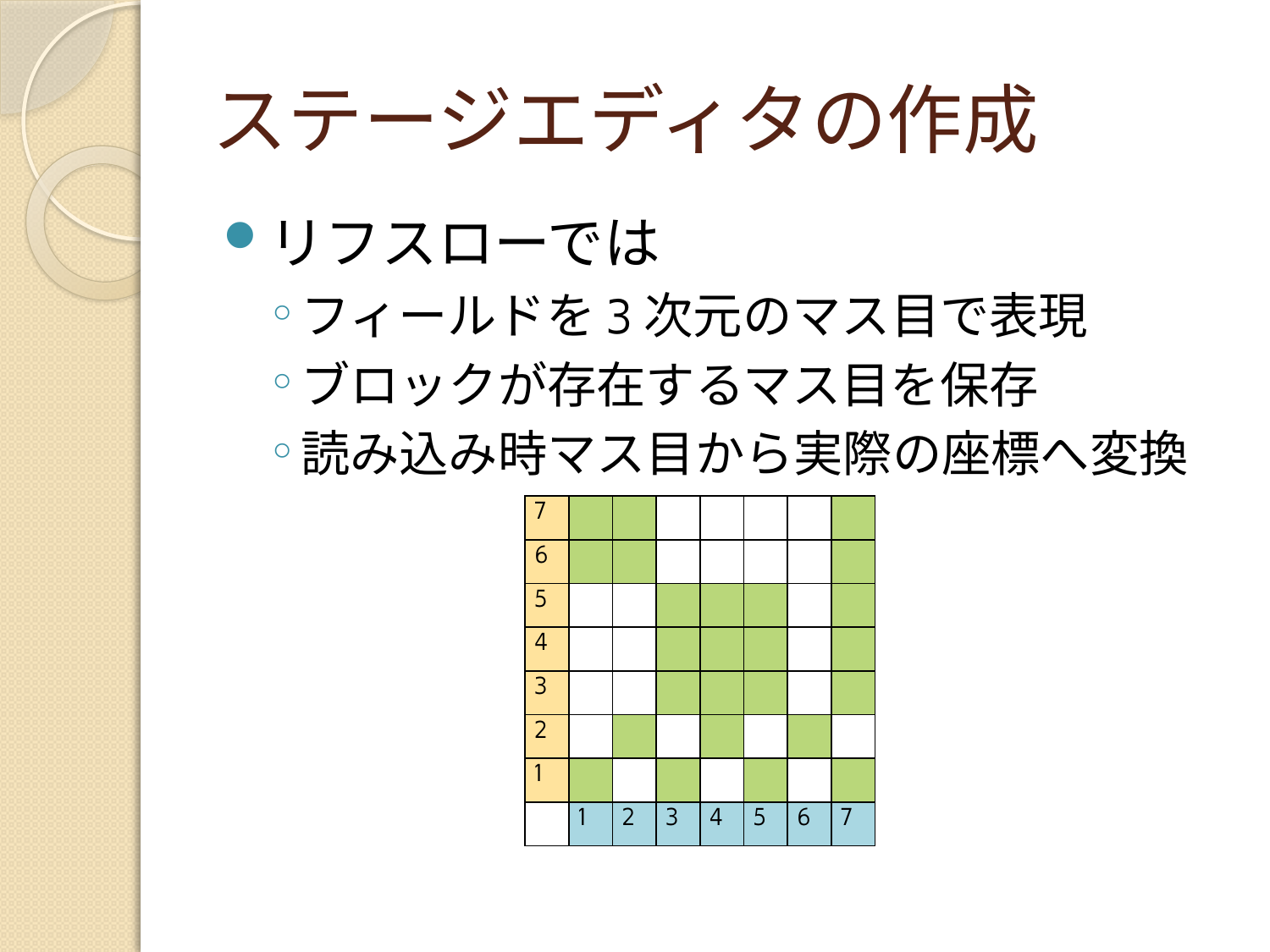

# ステージエディタの作成
リフスローでは
フィールドを3次元のマス目で表現
ブロックが存在するマス目を保存
読み込み時マス目から実際の座標へ変換
| 7 |  |  |  |  |  |  |  |
| --- | --- | --- | --- | --- | --- | --- | --- |
| 6 |  |  |  |  |  |  |  |
| 5 |  |  |  |  |  |  |  |
| 4 |  |  |  |  |  |  |  |
| 3 |  |  |  |  |  |  |  |
| 2 |  |  |  |  |  |  |  |
| 1 |  |  |  |  |  |  |  |
|  | 1 | 2 | 3 | 4 | 5 | 6 | 7 |